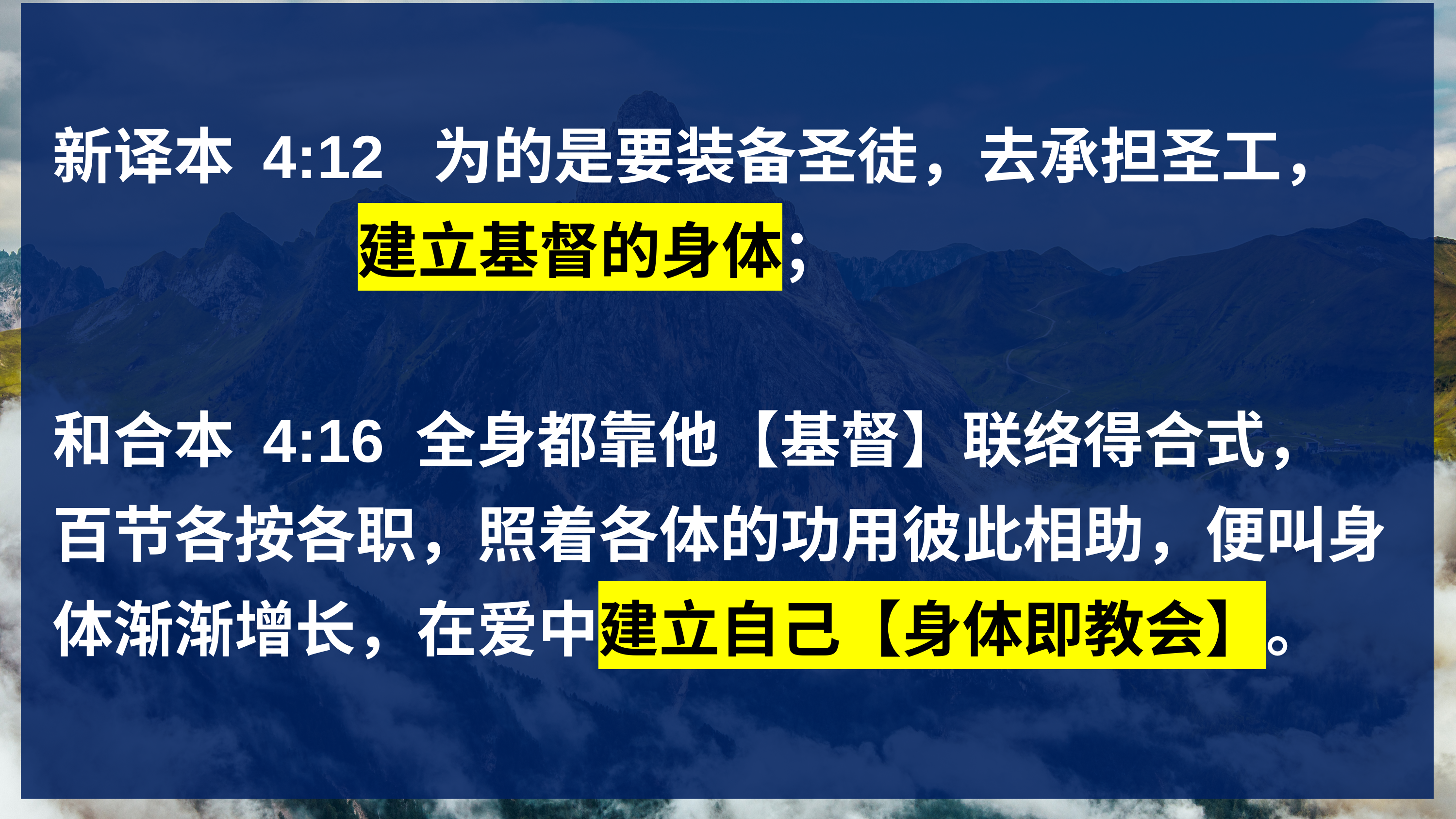

新译本 4:12  为的是要装备圣徒，去承担圣工，
                     建立基督的身体；

和合本 4:16 全身都靠他【基督】联络得合式，
百节各按各职，照着各体的功用彼此相助，便叫身体渐渐增长，在爱中建立自己【身体即教会】。